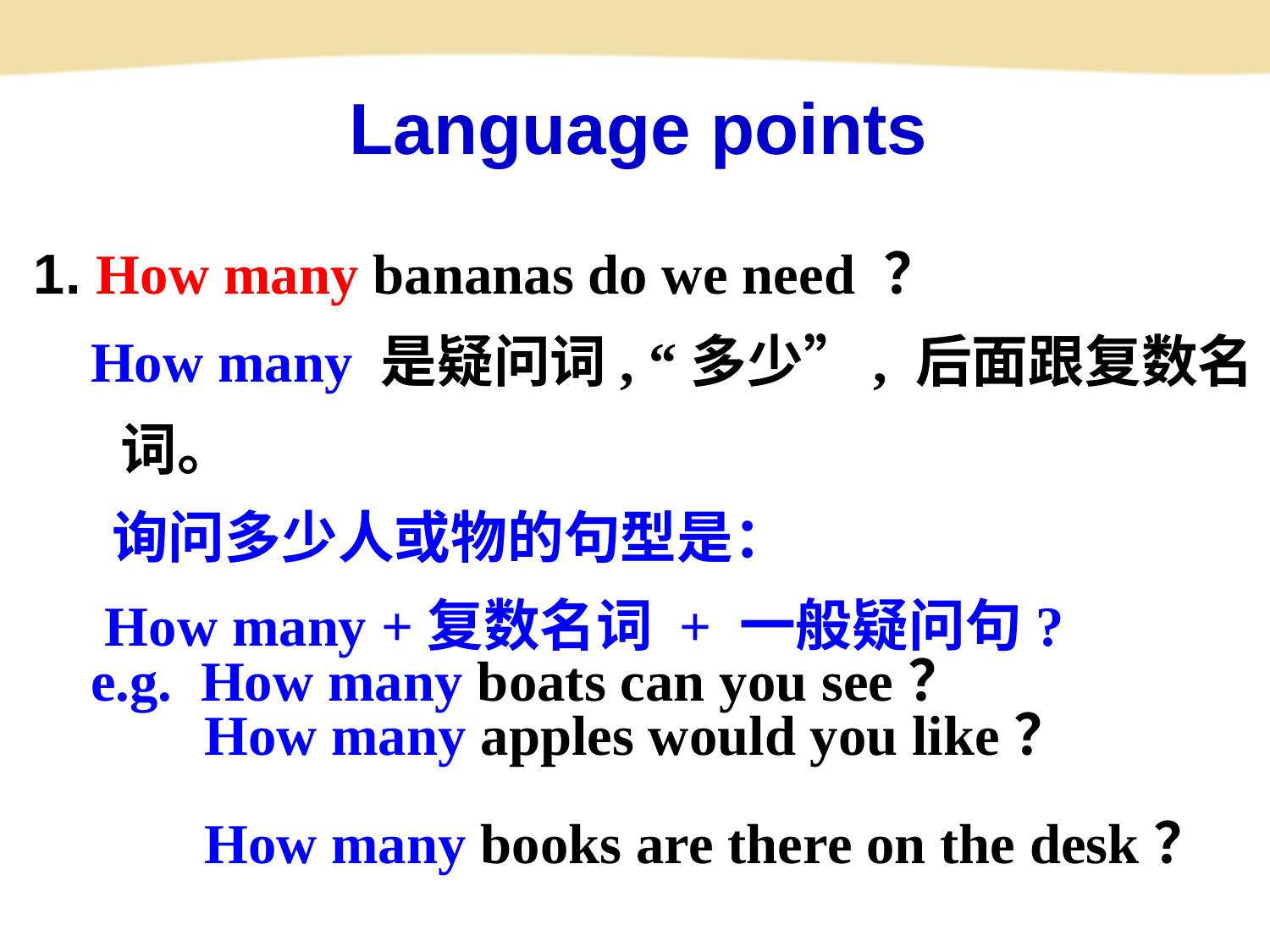

Language points
1. How many bananas do we need ？
    How many 是疑问词, “多少”, 后面跟复数名词。
     询问多少人或物的句型是：
     How many +复数名词 + 一般疑问句?
    e.g.  How many boats can you see？
            How many apples would you like？
            How many books are there on the desk？